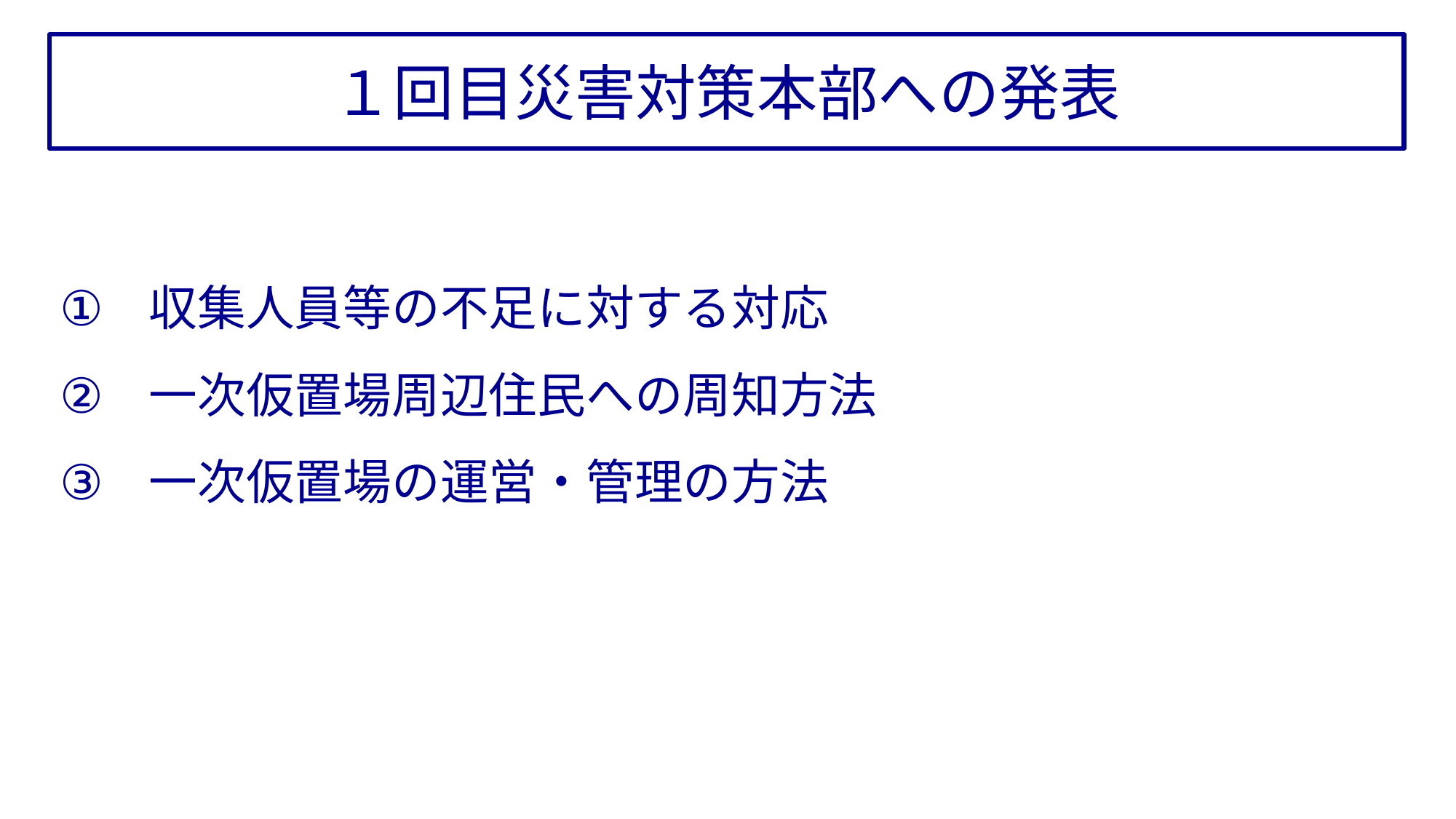

１回目災害対策本部への発表
収集人員等の不足に対する対応
一次仮置場周辺住民への周知方法
一次仮置場の運営・管理の方法